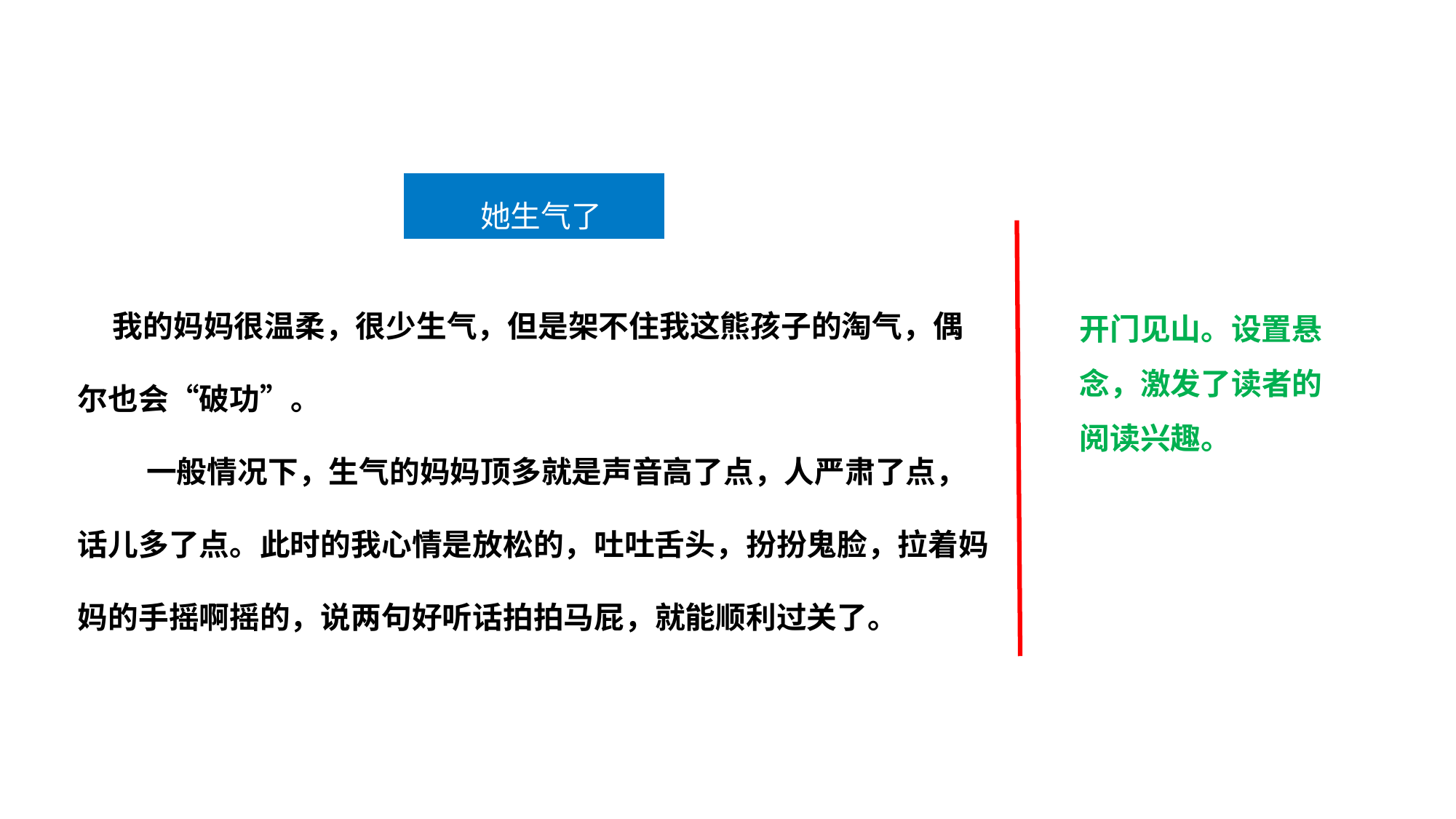

她生气了
    我的妈妈很温柔，很少生气，但是架不住我这熊孩子的淘气，偶尔也会“破功”。
 一般情况下，生气的妈妈顶多就是声音高了点，人严肃了点，话儿多了点。此时的我心情是放松的，吐吐舌头，扮扮鬼脸，拉着妈妈的手摇啊摇的，说两句好听话拍拍马屁，就能顺利过关了。
开门见山。设置悬念，激发了读者的阅读兴趣。